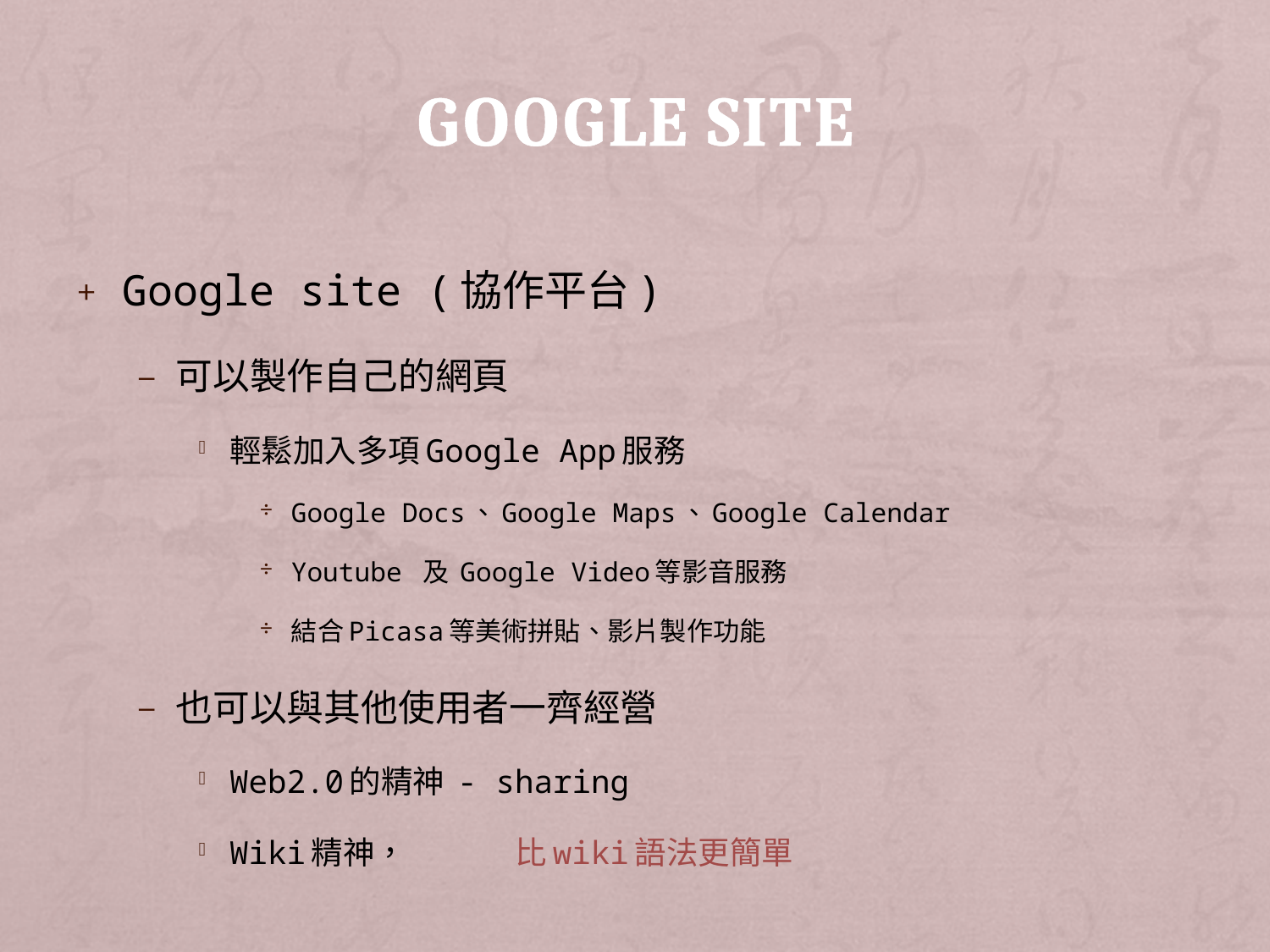

# Google site
Google site (協作平台)
可以製作自己的網頁
輕鬆加入多項Google App服務
Google Docs、Google Maps、Google Calendar
Youtube 及 Google Video等影音服務
結合Picasa等美術拼貼、影片製作功能
也可以與其他使用者一齊經營
Web2.0的精神 - sharing
Wiki精神，		比wiki語法更簡單